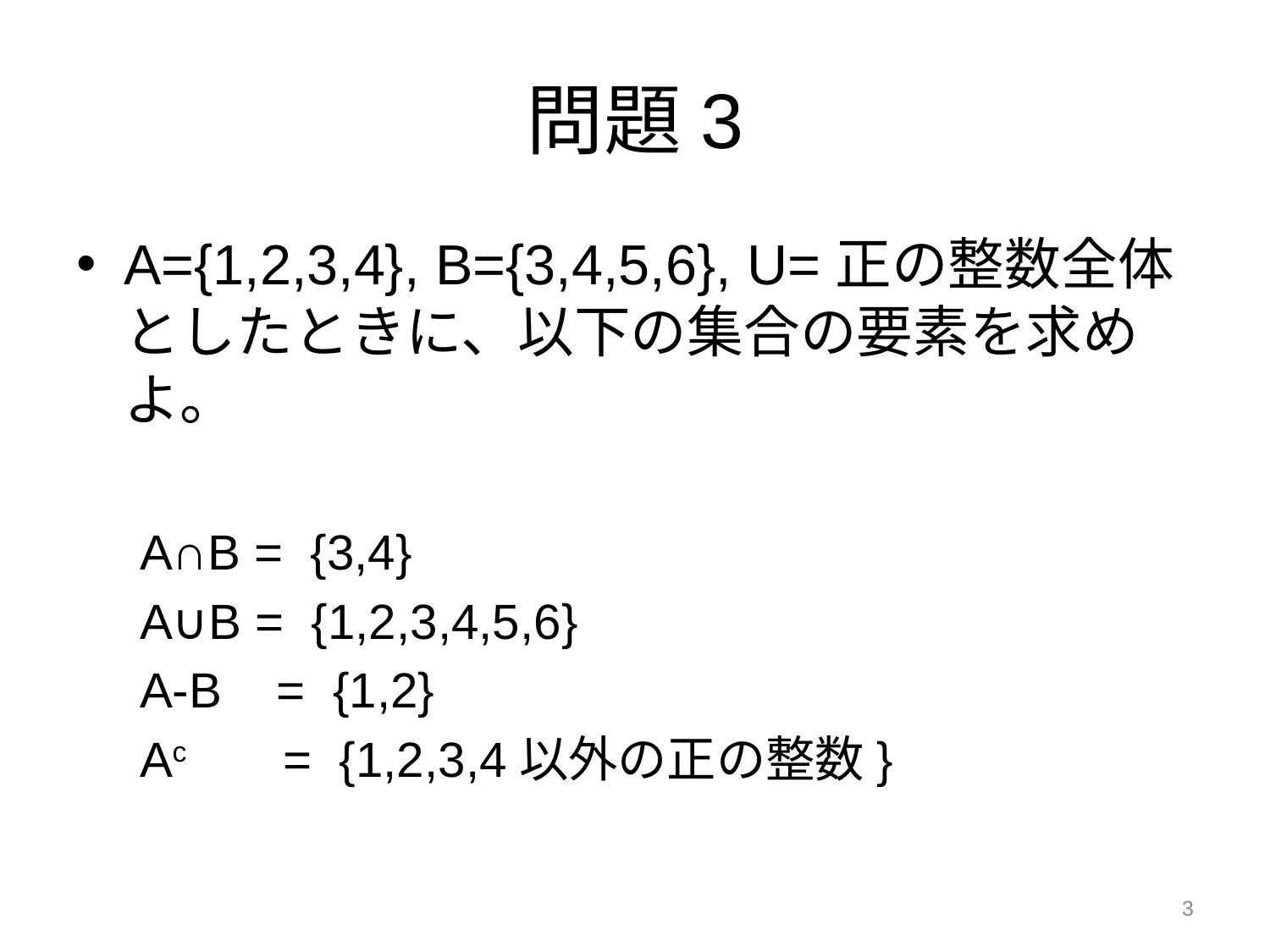

# 問題3
A={1,2,3,4}, B={3,4,5,6}, U=正の整数全体としたときに、以下の集合の要素を求めよ。

A∩B =  {3,4}
A∪B =  {1,2,3,4,5,6}
A-B    =  {1,2}
Ac       =  {1,2,3,4以外の正の整数}

3